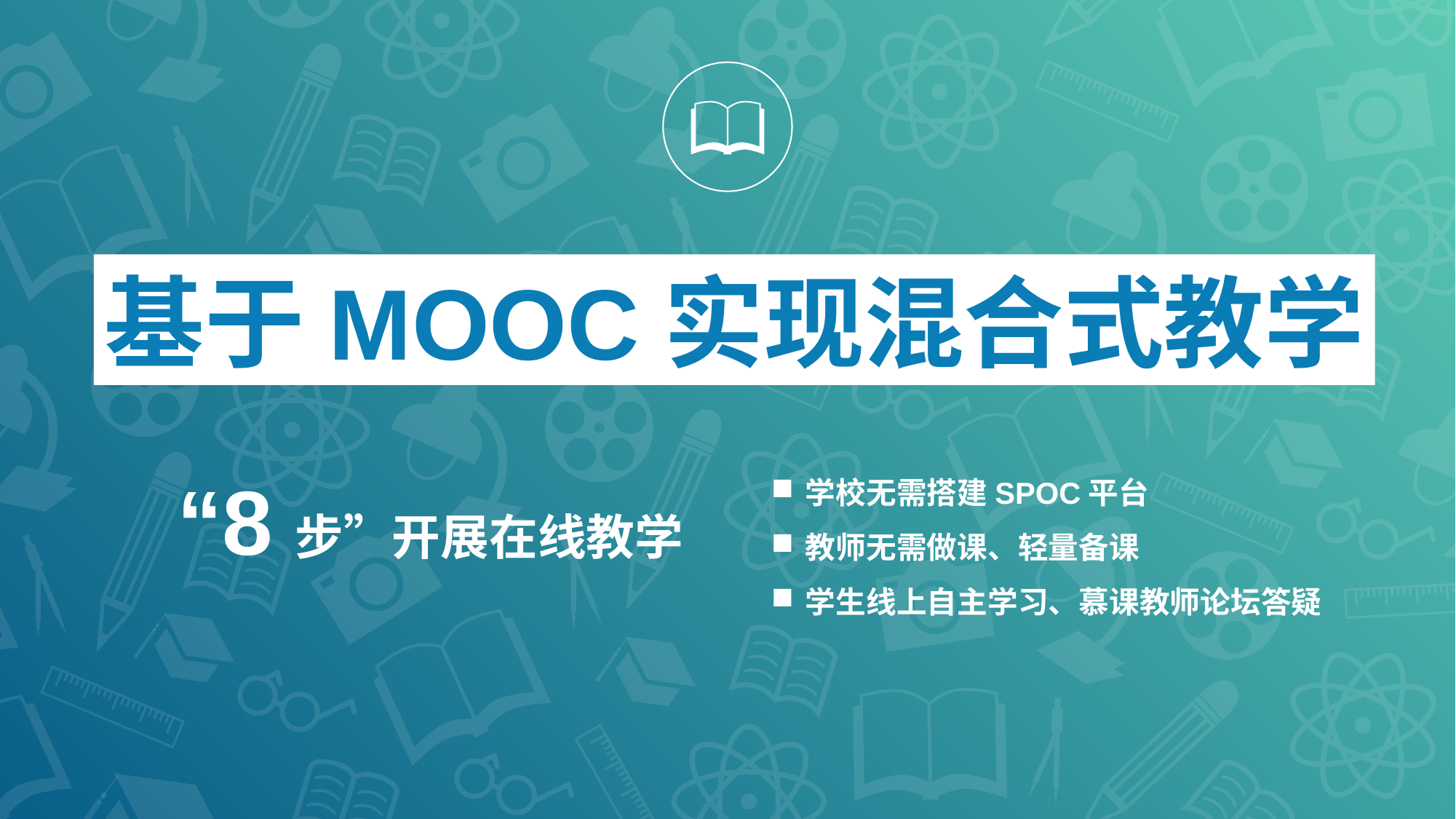

基于MOOC实现混合式教学
学校无需搭建SPOC平台
教师无需做课、轻量备课
学生线上自主学习、慕课教师论坛答疑
“8步”开展在线教学